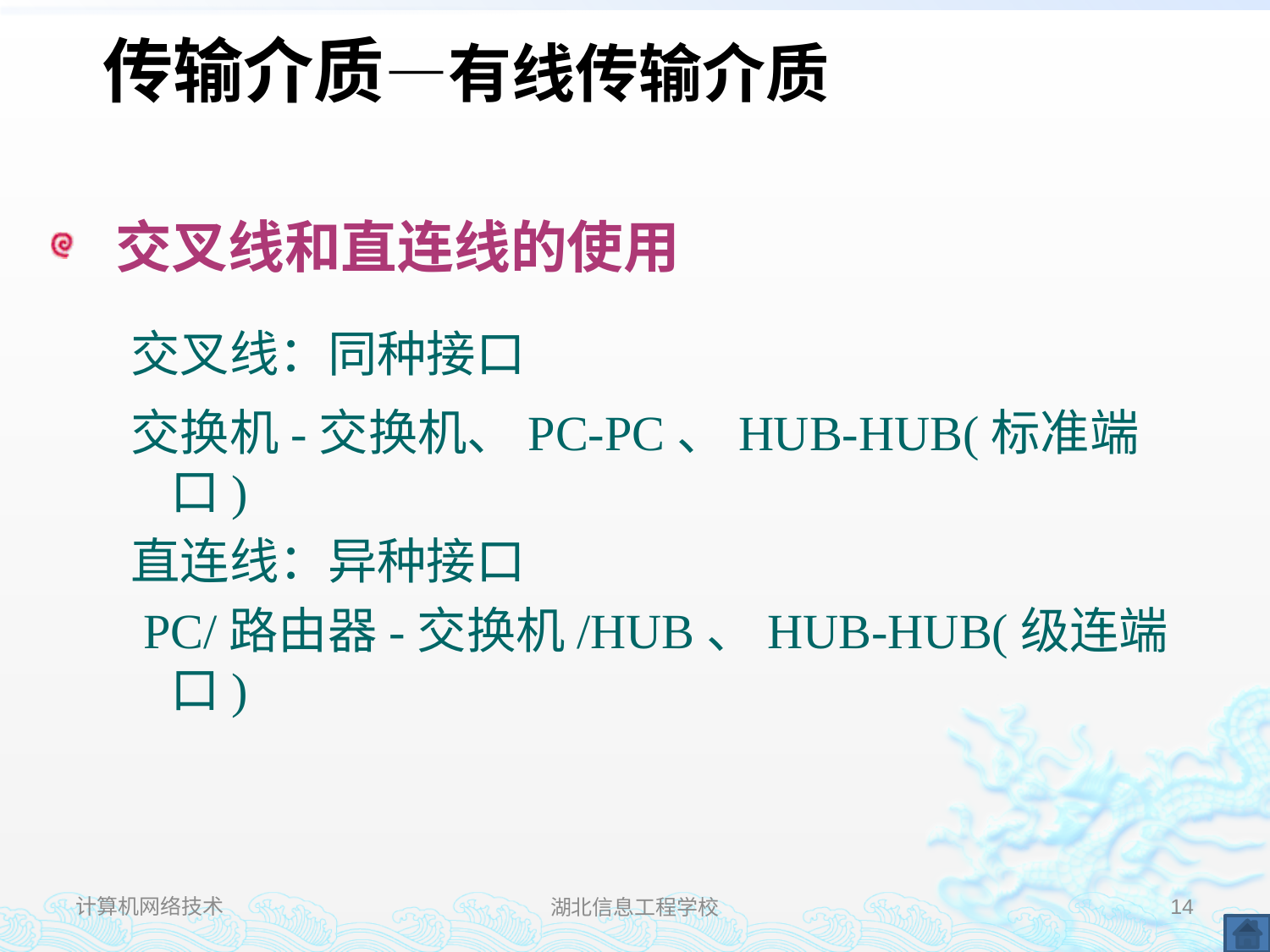

传输介质—有线传输介质
  交叉线和直连线的使用

交叉线：同种接口
交换机-交换机、PC-PC、HUB-HUB(标准端口)
直连线：异种接口
 PC/路由器-交换机/HUB、HUB-HUB(级连端口)
计算机网络技术
湖北信息工程学校
14